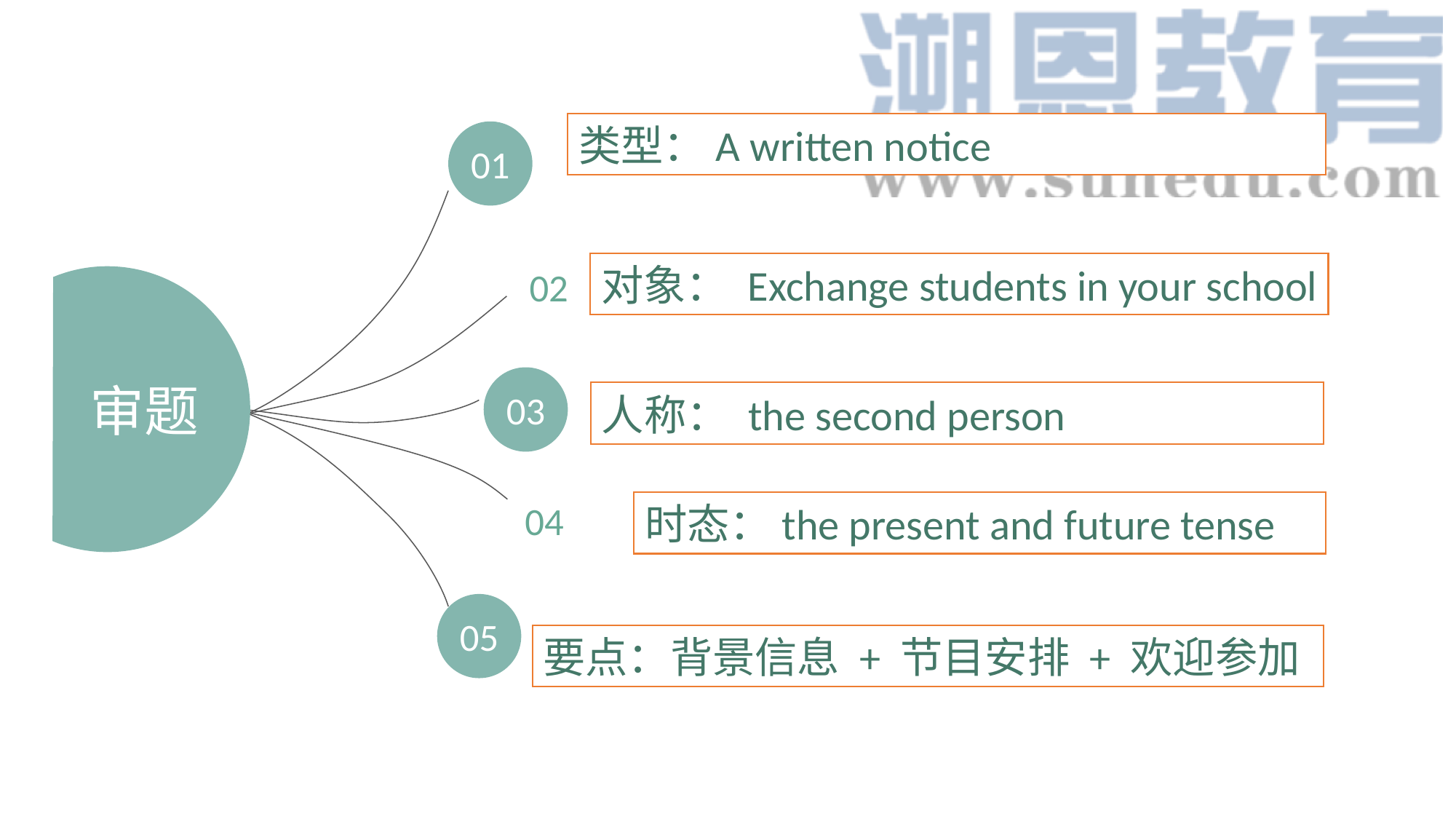

类型：A written notice
01

02
对象： Exchange students in your school
审题
03
人称： the second person
04
时态：the present and future tense
05
要点：背景信息 + 节目安排 + 欢迎参加